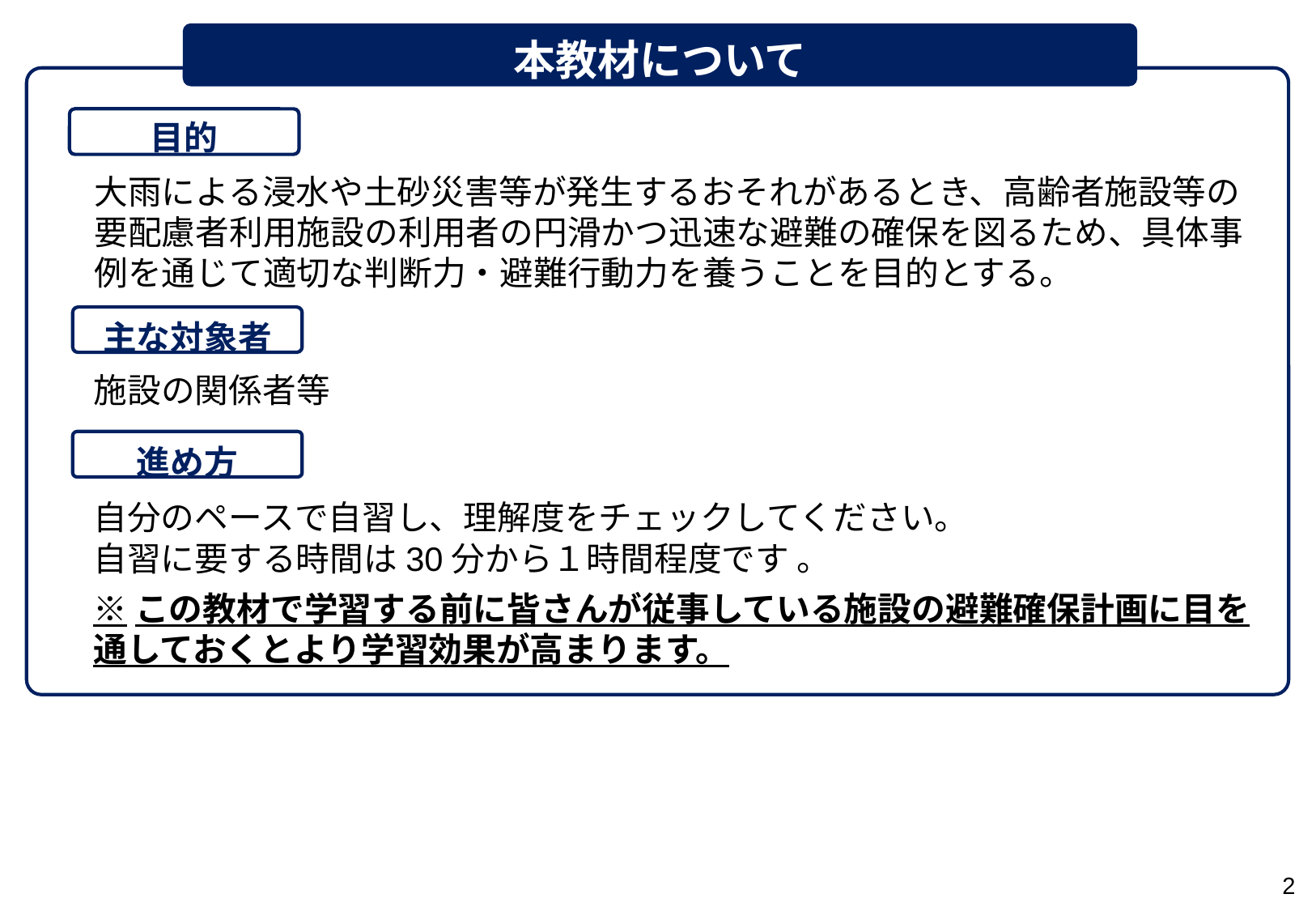

本教材について

目的
大雨による浸水や土砂災害等が発生するおそれがあるとき、高齢者施設等の要配慮者利用施設の利用者の円滑かつ迅速な避難の確保を図るため、具体事例を通じて適切な判断力・避難行動力を養うことを目的とする。
主な対象者
施設の関係者等
進め方
自分のペースで自習し、理解度をチェックしてください。
自習に要する時間は30分から１時間程度です 。
※この教材で学習する前に皆さんが従事している施設の避難確保計画に目を通しておくとより学習効果が高まります。
2